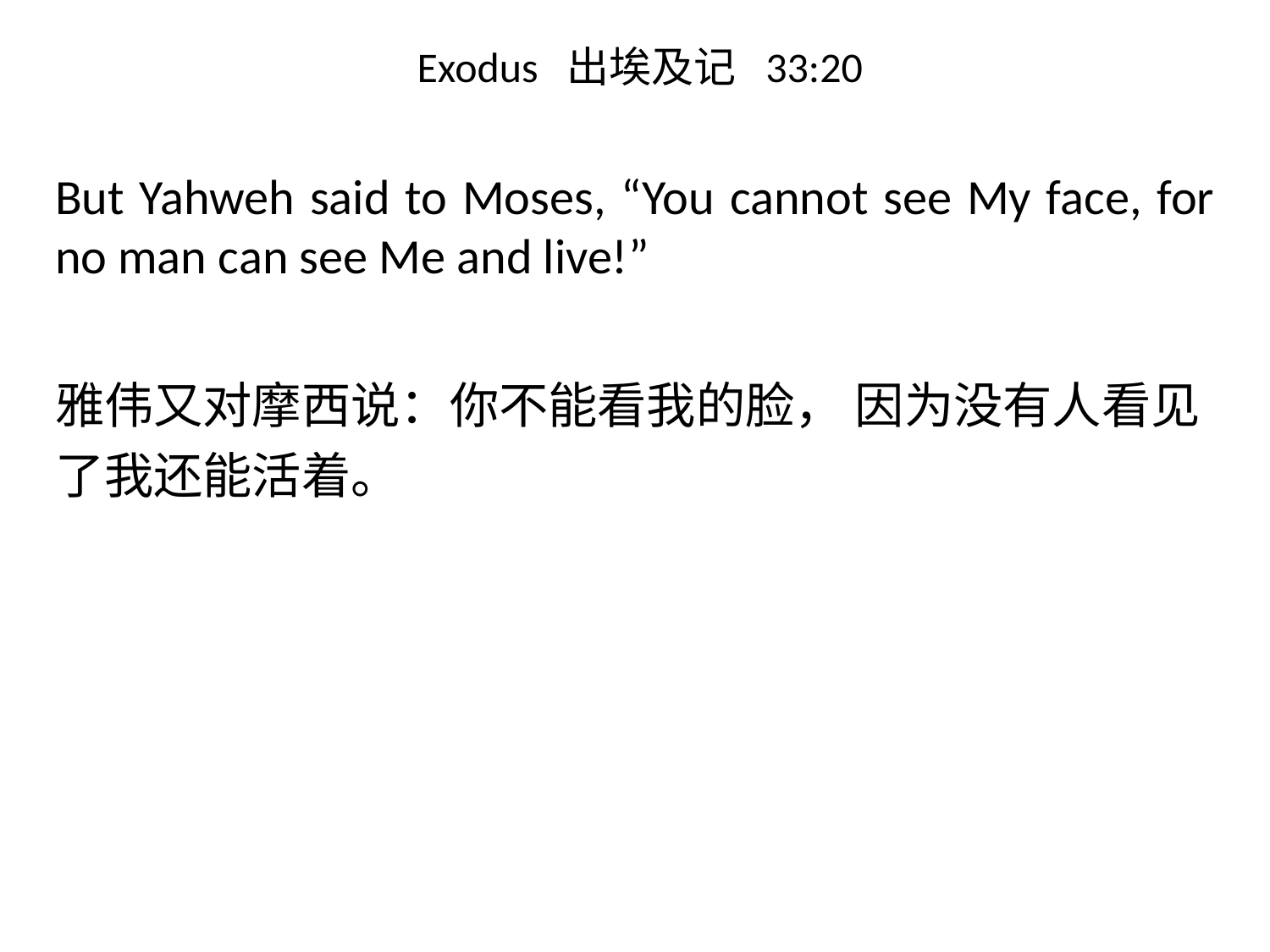

# Exodus  出埃及记  33:20
But Yahweh said to Moses, “You cannot see My face, for no man can see Me and live!”

雅伟又对摩西说：你不能看我的脸， 因为没有人看见了我还能活着。